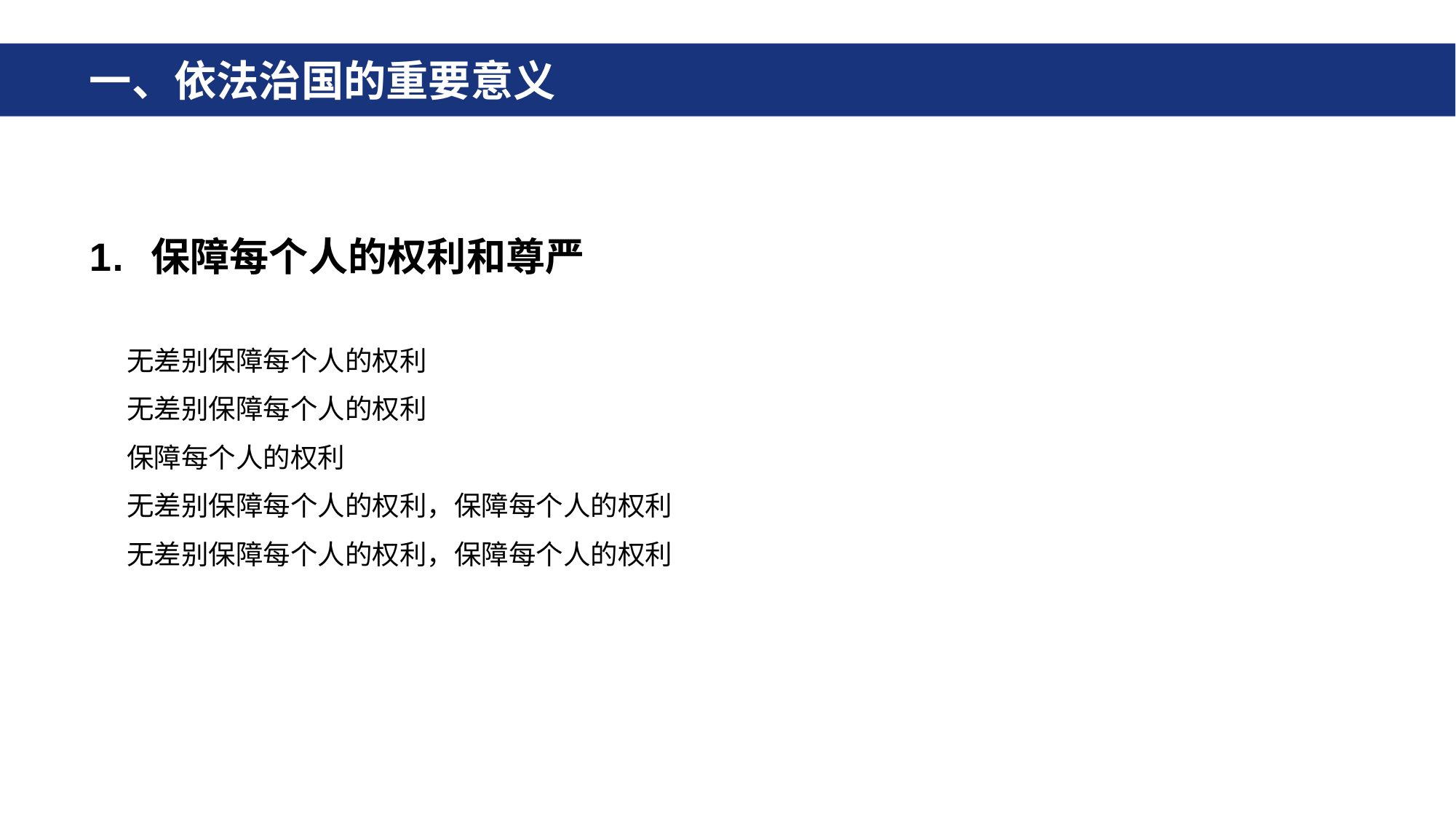

# 一、依法治国的重要意义
保障每个人的权利和尊严

     无差别保障每个人的权利
     无差别保障每个人的权利
     保障每个人的权利
     无差别保障每个人的权利，保障每个人的权利
     无差别保障每个人的权利，保障每个人的权利